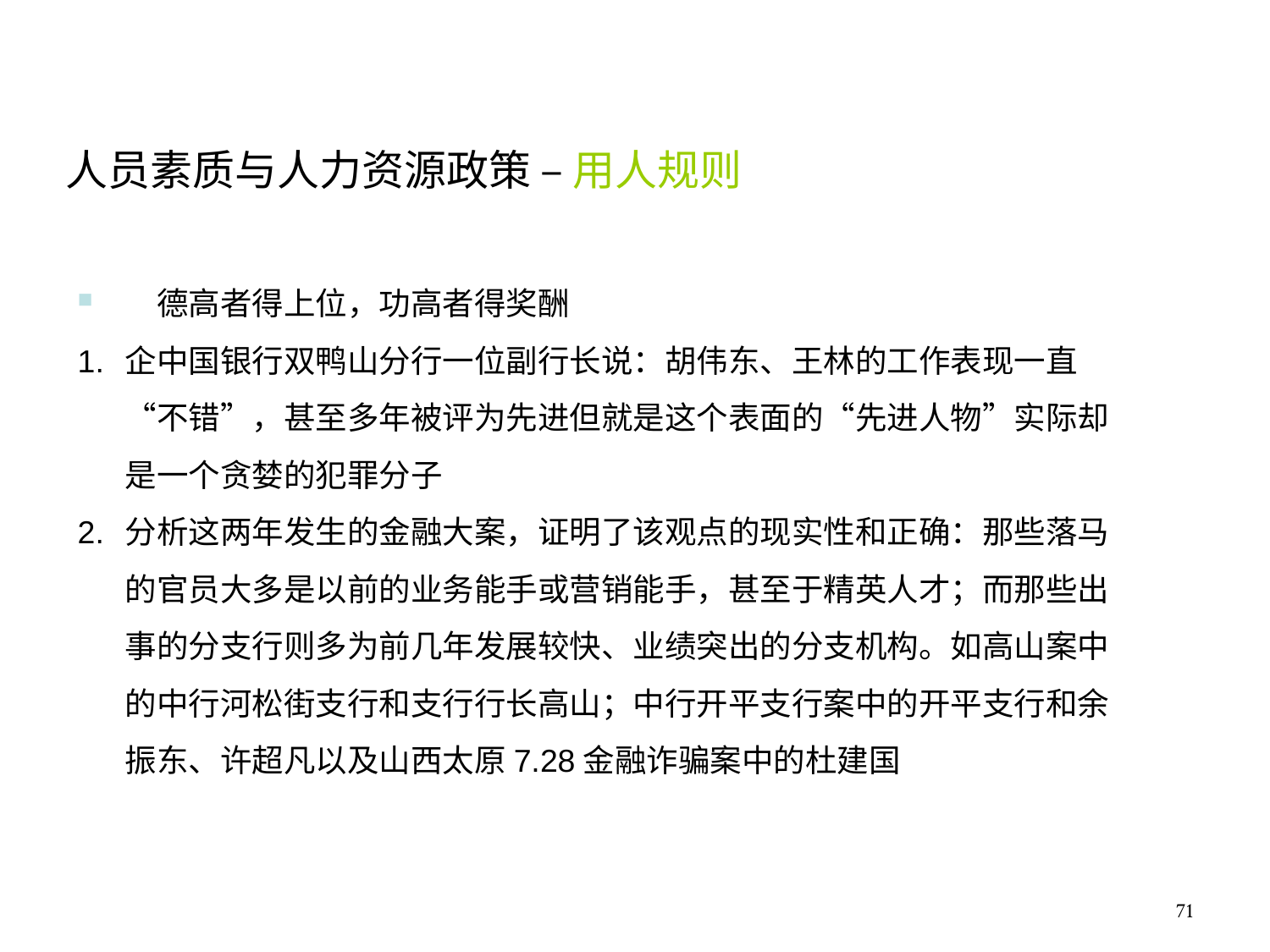

人员素质与人力资源政策 – 用人规则
德高者得上位，功高者得奖酬
企中国银行双鸭山分行一位副行长说：胡伟东、王林的工作表现一直“不错”，甚至多年被评为先进但就是这个表面的“先进人物”实际却是一个贪婪的犯罪分子
分析这两年发生的金融大案，证明了该观点的现实性和正确：那些落马的官员大多是以前的业务能手或营销能手，甚至于精英人才；而那些出事的分支行则多为前几年发展较快、业绩突出的分支机构。如高山案中的中行河松街支行和支行行长高山；中行开平支行案中的开平支行和余振东、许超凡以及山西太原7.28金融诈骗案中的杜建国
71